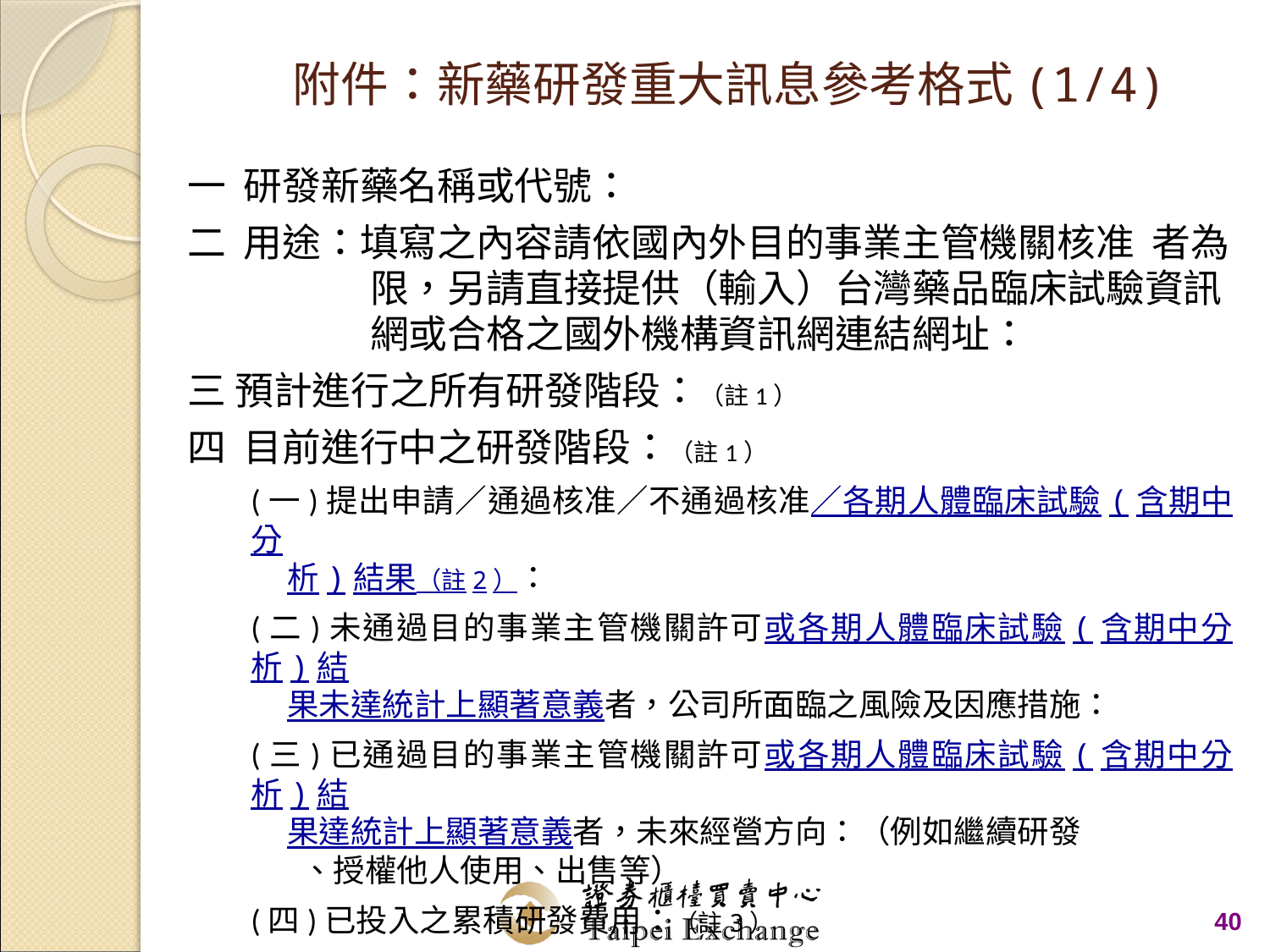

# 附件：新藥研發重大訊息參考格式(1/4)
一  研發新藥名稱或代號：
二  用途：填寫之內容請依國內外目的事業主管機關核准  者為
                    限，另請直接提供（輸入）台灣藥品臨床試驗資訊
                    網或合格之國外機構資訊網連結網址：
三 預計進行之所有研發階段：（註1）
四  目前進行中之研發階段：（註1）
(一)提出申請／通過核准／不通過核准／各期人體臨床試驗(含期中分
    析)結果（註2）：
(二)未通過目的事業主管機關許可或各期人體臨床試驗(含期中分析)結
    果未達統計上顯著意義者，公司所面臨之風險及因應措施：
(三)已通過目的事業主管機關許可或各期人體臨床試驗(含期中分析)結
    果達統計上顯著意義者，未來經營方向：（例如繼續研發
      、授權他人使用、出售等）
(四)已投入之累積研發費用：（註3）

40